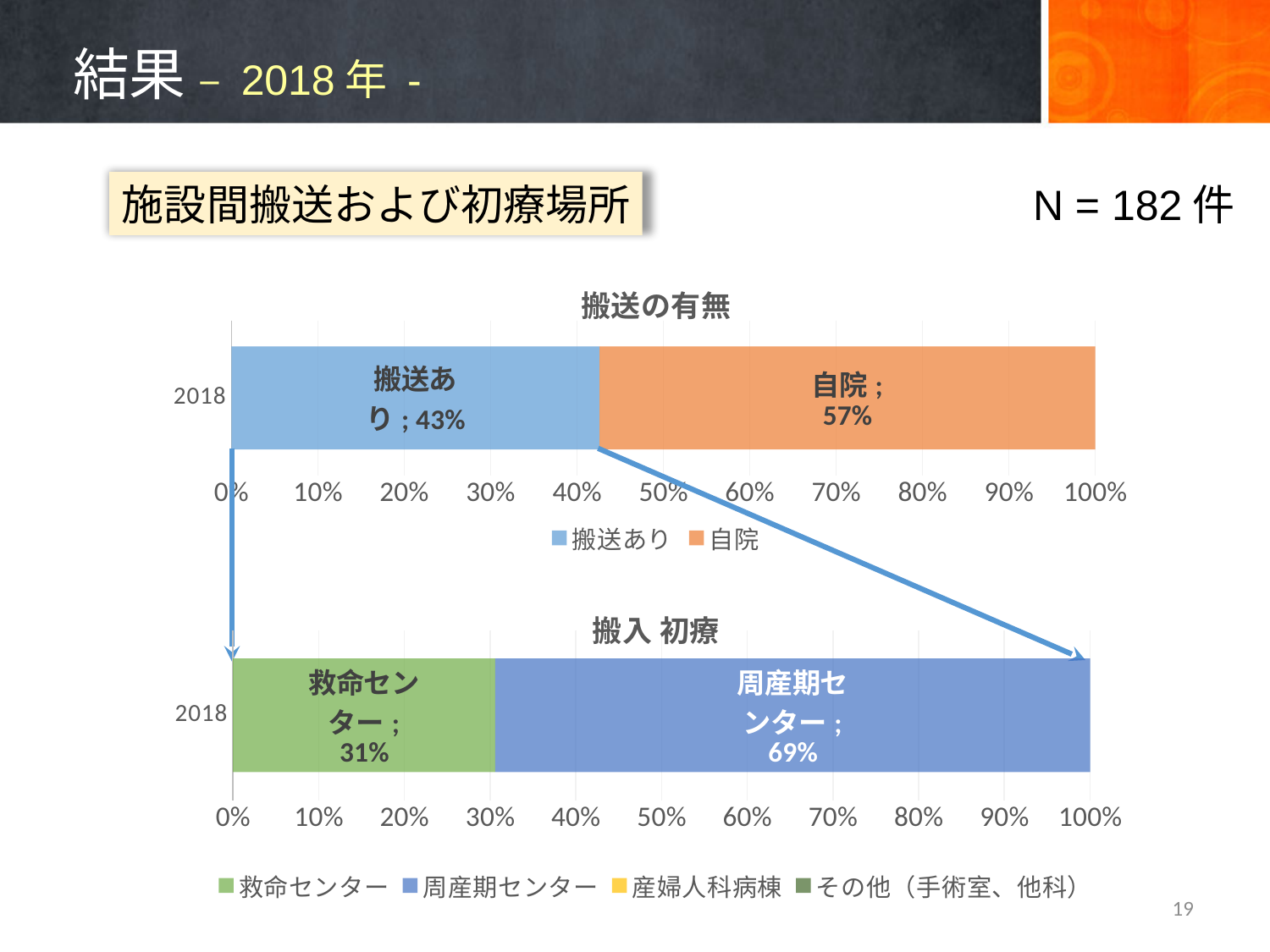

# 結果 – 2018年 -
施設間搬送および初療場所
N = 182件

### Chart: 搬送の有無

| Category | 搬送あり | 自院 |
|---|---|---|
| 2018 | 0.4262295081967213 | 0.5737704918032787 |

### Chart: 搬入 初療

| Category | 救命センター | 周産期センター | 産婦人科病棟 | その他（手術室、他科） |
|---|---|---|---|---|
| 2018 | 0.30601092896174864 | 0.6939890710382514 | 0.0 | 0.0 |
19